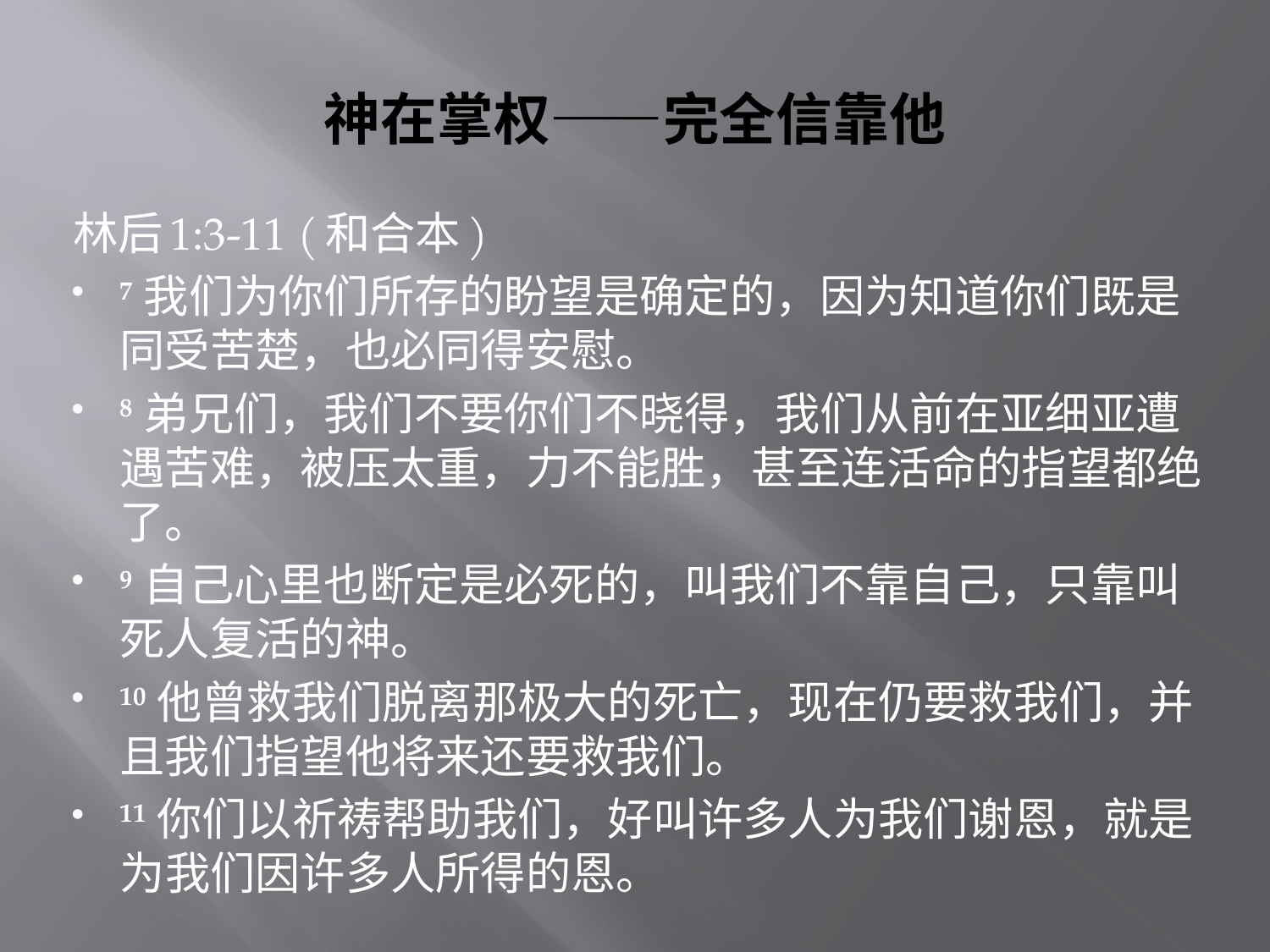

# 神在掌权——完全信靠他
林后1:3-11 (和合本)
7 我们为你们所存的盼望是确定的，因为知道你们既是同受苦楚，也必同得安慰。
8 弟兄们，我们不要你们不晓得，我们从前在亚细亚遭遇苦难，被压太重，力不能胜，甚至连活命的指望都绝了。
9 自己心里也断定是必死的，叫我们不靠自己，只靠叫死人复活的神。
10 他曾救我们脱离那极大的死亡，现在仍要救我们，并且我们指望他将来还要救我们。
11 你们以祈祷帮助我们，好叫许多人为我们谢恩，就是为我们因许多人所得的恩。